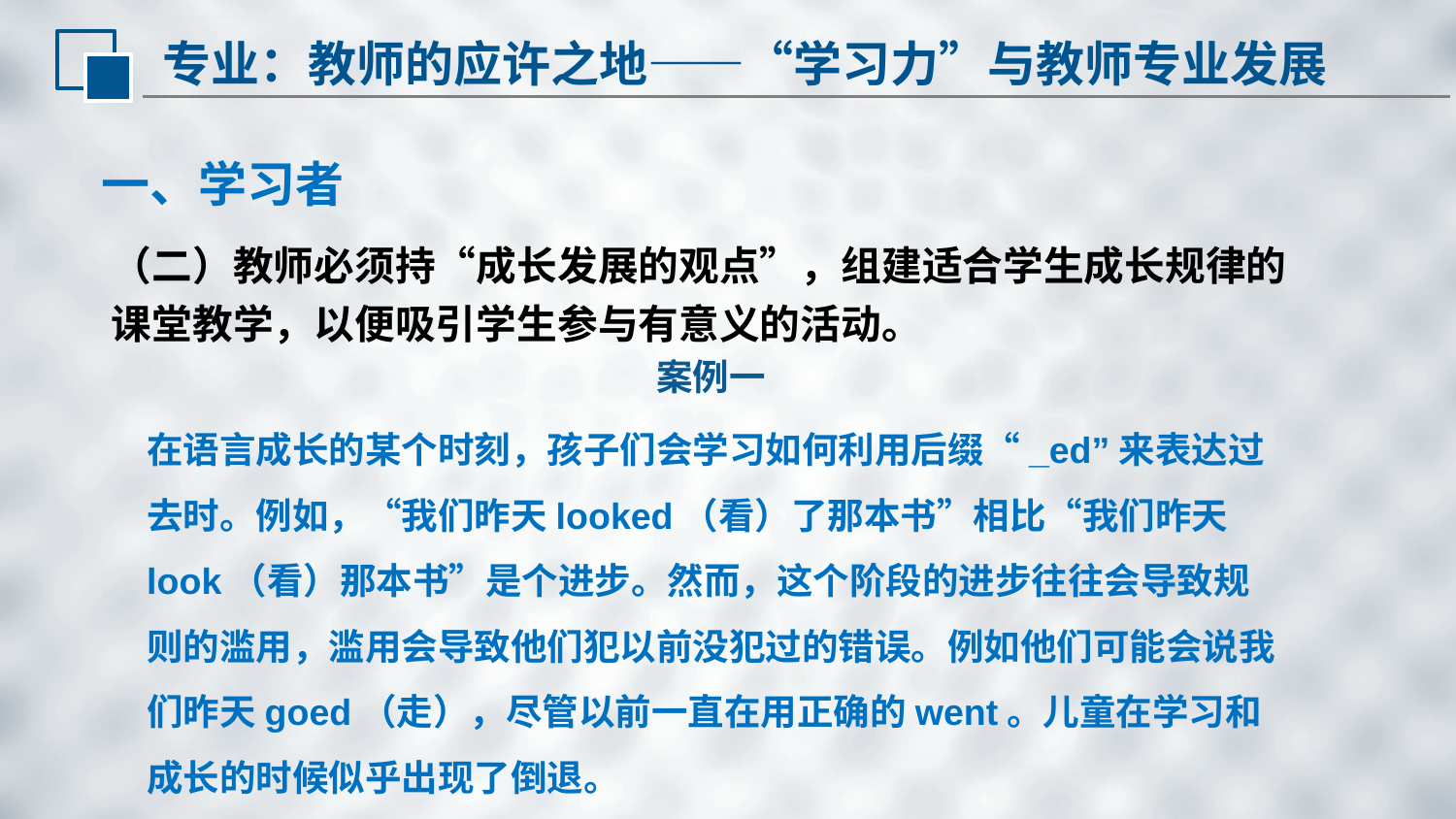

专业：教师的应许之地——“学习力”与教师专业发展

一、学习者
（二）教师必须持“成长发展的观点”，组建适合学生成长规律的课堂教学，以便吸引学生参与有意义的活动。
案例一
在语言成长的某个时刻，孩子们会学习如何利用后缀“_ed”来表达过去时。例如，“我们昨天looked（看）了那本书”相比“我们昨天look（看）那本书”是个进步。然而，这个阶段的进步往往会导致规则的滥用，滥用会导致他们犯以前没犯过的错误。例如他们可能会说我们昨天goed（走），尽管以前一直在用正确的went。儿童在学习和成长的时候似乎出现了倒退。